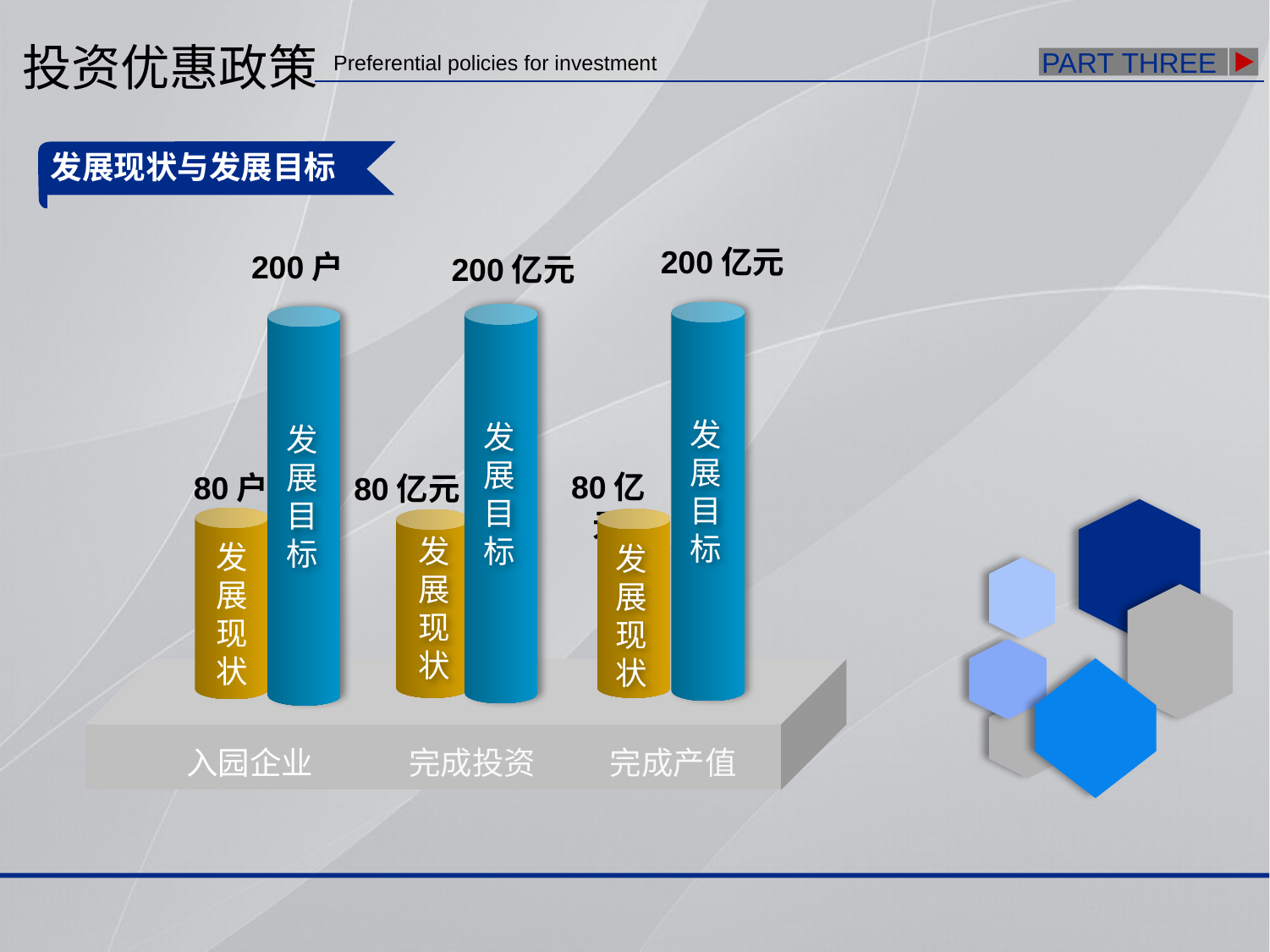

投资优惠政策
Preferential policies for investment
PART THREE

发展现状与发展目标
200亿元
200户
200亿元
80亿元
80户
80亿元

完成投资
入园企业
完成产值

发展现状

发展目标
发展目标
发展目标

发展现状
发展现状